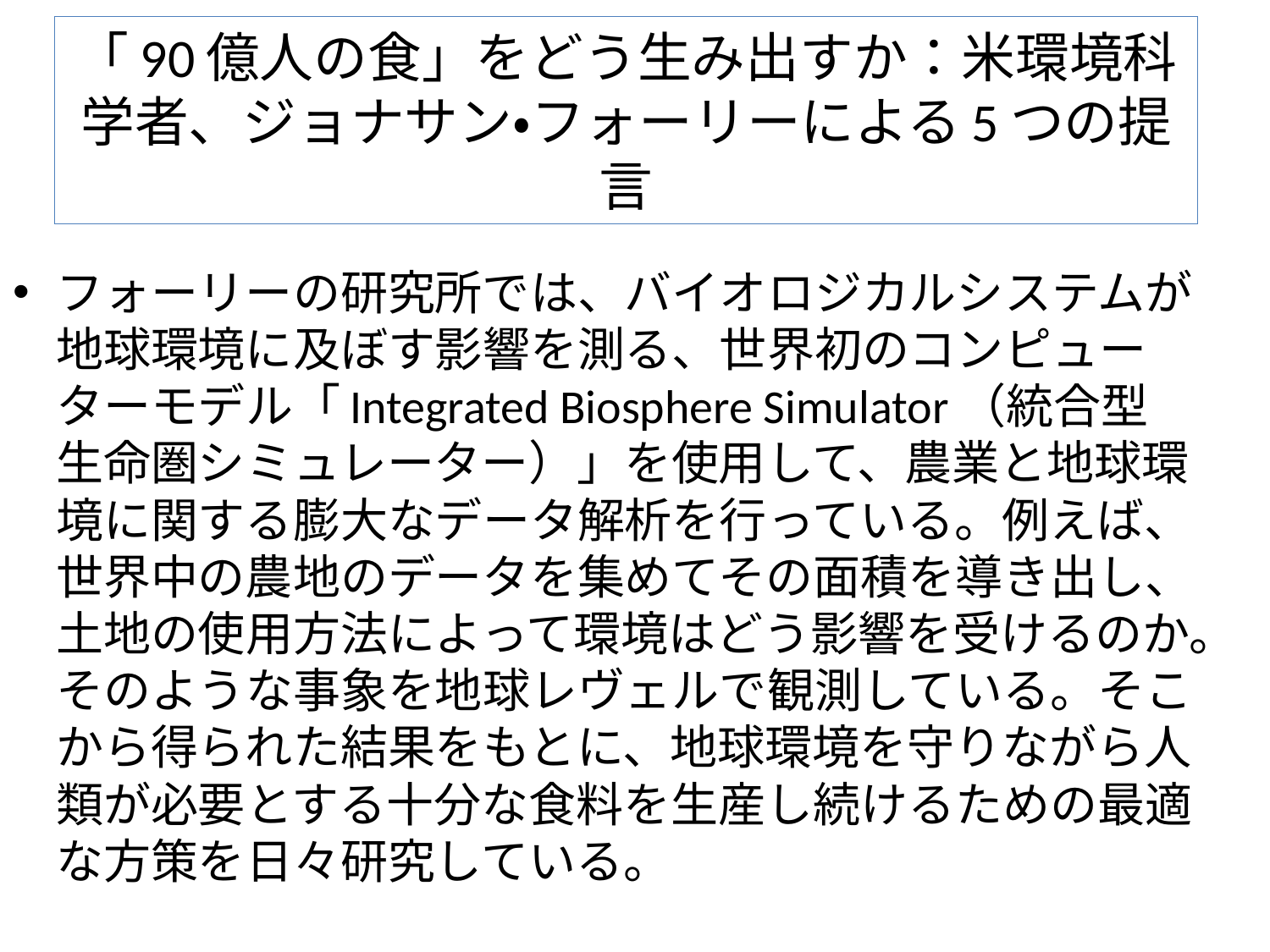

# 「90億人の食」をどう生み出すか：米環境科学者、ジョナサン・フォーリーによる5つの提言
フォーリーの研究所では、バイオロジカルシステムが地球環境に及ぼす影響を測る、世界初のコンピューターモデル「Integrated Biosphere Simulator（統合型生命圏シミュレーター）」を使用して、農業と地球環境に関する膨大なデータ解析を行っている。例えば、世界中の農地のデータを集めてその面積を導き出し、土地の使用方法によって環境はどう影響を受けるのか。そのような事象を地球レヴェルで観測している。そこから得られた結果をもとに、地球環境を守りながら人類が必要とする十分な食料を生産し続けるための最適な方策を日々研究している。